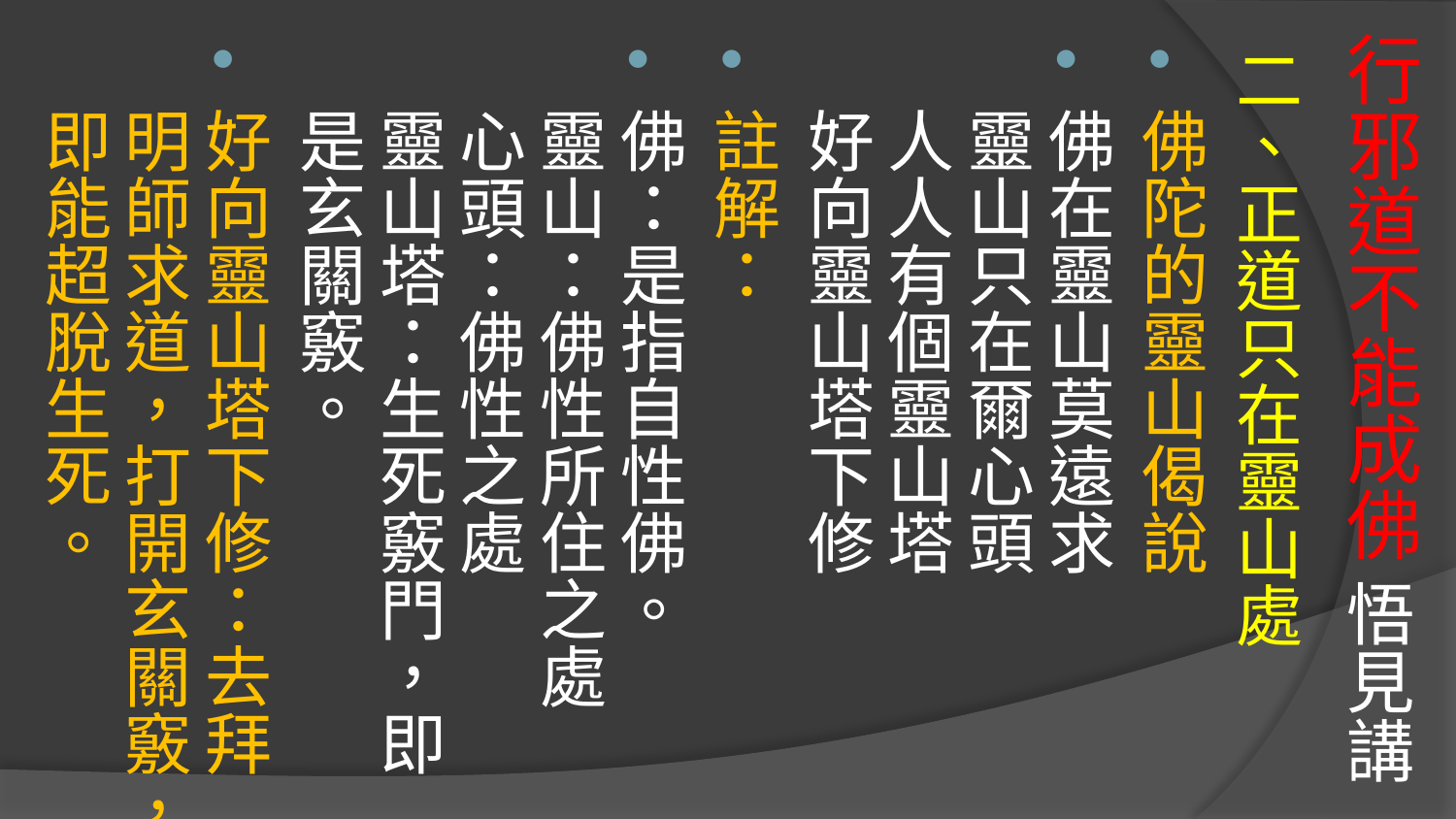

# 行邪道不能成佛 悟見講
二、正道只在靈山處
佛陀的靈山偈說
佛在靈山莫遠求 
靈山只在爾心頭 
人人有個靈山塔 
好向靈山塔下修
註解：
佛：是指自性佛。 
靈山：佛性所住之處
心頭：佛性之處 
靈山塔：生死竅門，即是玄關竅。
好向靈山塔下修：去拜明師求道，打開玄關竅，即能超脫生死。